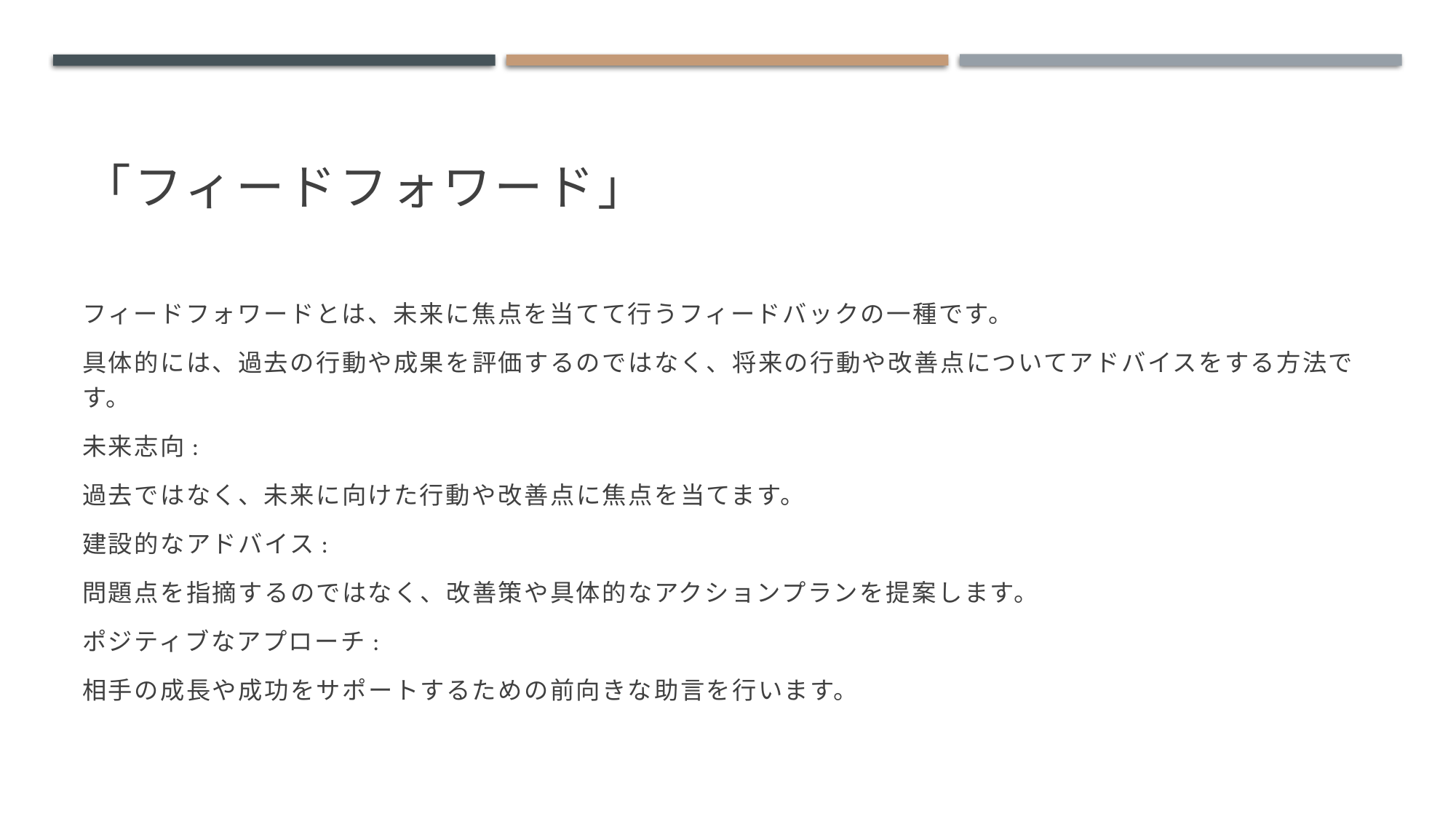

# 「フィードフォワード」
フィードフォワードとは、未来に焦点を当てて行うフィードバックの一種です。
具体的には、過去の行動や成果を評価するのではなく、将来の行動や改善点についてアドバイスをする方法です。
未来志向:
過去ではなく、未来に向けた行動や改善点に焦点を当てます。
建設的なアドバイス:
問題点を指摘するのではなく、改善策や具体的なアクションプランを提案します。
ポジティブなアプローチ:
相手の成長や成功をサポートするための前向きな助言を行います。